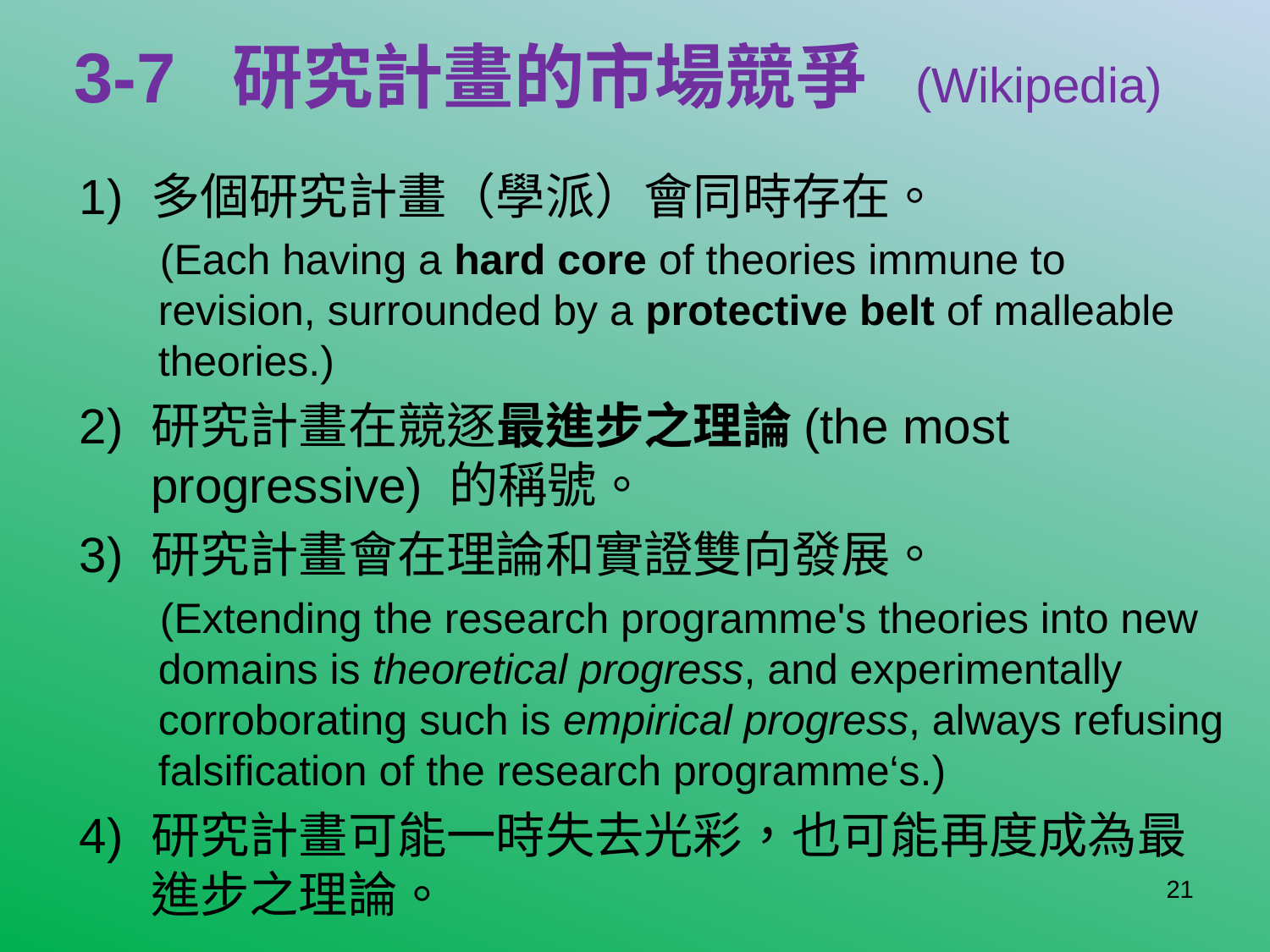

# 3-7  研究計畫的市場競爭  (Wikipedia)
多個研究計畫（學派）會同時存在。
(Each having a hard core of theories immune to revision, surrounded by a protective belt of malleable theories.)
研究計畫在競逐最進步之理論(the most progressive) 的稱號。
研究計畫會在理論和實證雙向發展。
(Extending the research programme's theories into new domains is theoretical progress, and experimentally corroborating such is empirical progress, always refusing falsification of the research programme‘s.)
研究計畫可能一時失去光彩，也可能再度成為最進步之理論。
21